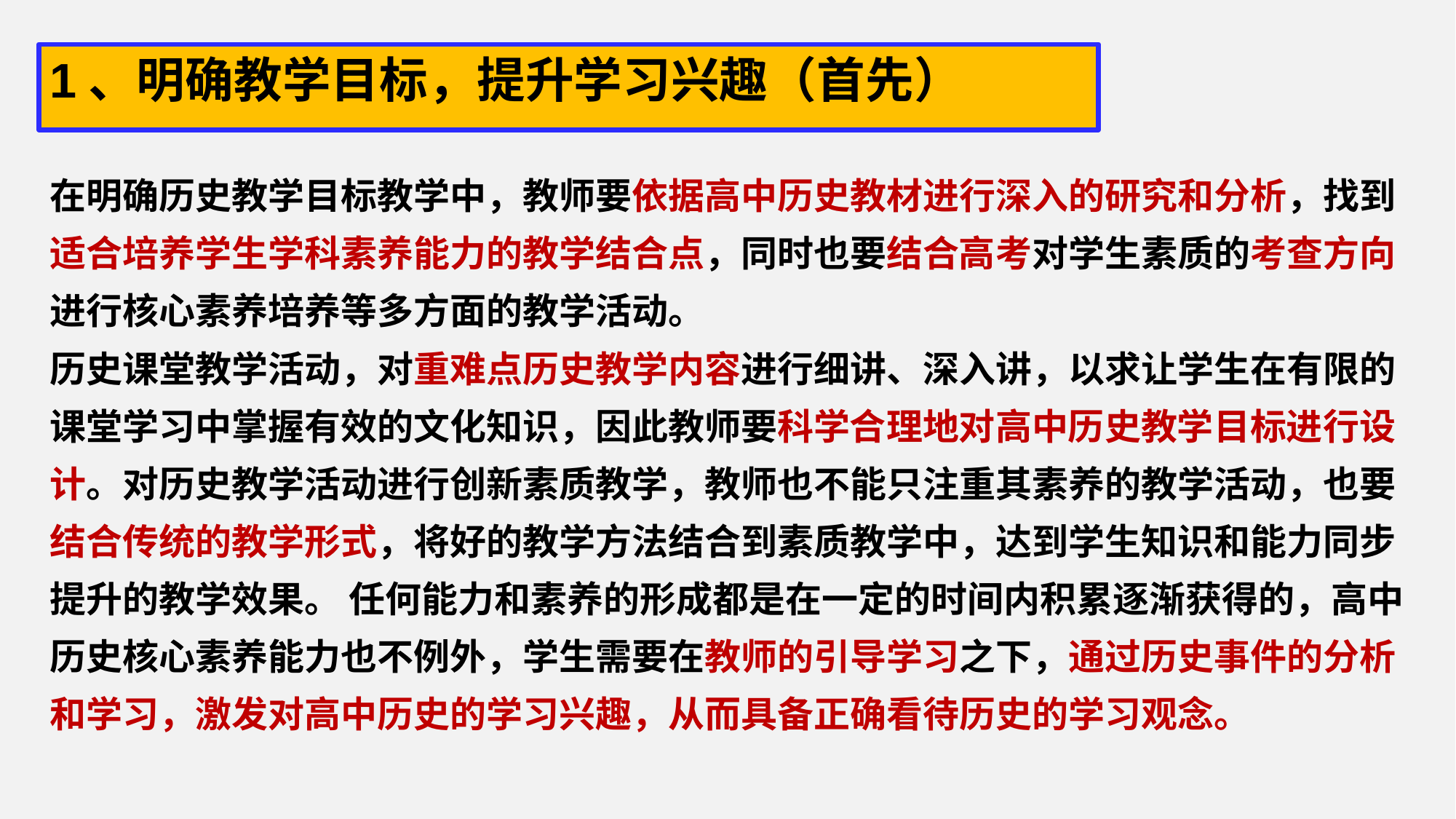

1、明确教学目标，提升学习兴趣（首先）
在明确历史教学目标教学中，教师要依据高中历史教材进行深入的研究和分析，找到适合培养学生学科素养能力的教学结合点，同时也要结合高考对学生素质的考查方向进行核心素养培养等多方面的教学活动。
历史课堂教学活动，对重难点历史教学内容进行细讲、深入讲，以求让学生在有限的课堂学习中掌握有效的文化知识，因此教师要科学合理地对高中历史教学目标进行设计。对历史教学活动进行创新素质教学，教师也不能只注重其素养的教学活动，也要结合传统的教学形式，将好的教学方法结合到素质教学中，达到学生知识和能力同步提升的教学效果。 任何能力和素养的形成都是在一定的时间内积累逐渐获得的，高中历史核心素养能力也不例外，学生需要在教师的引导学习之下，通过历史事件的分析和学习，激发对高中历史的学习兴趣，从而具备正确看待历史的学习观念。